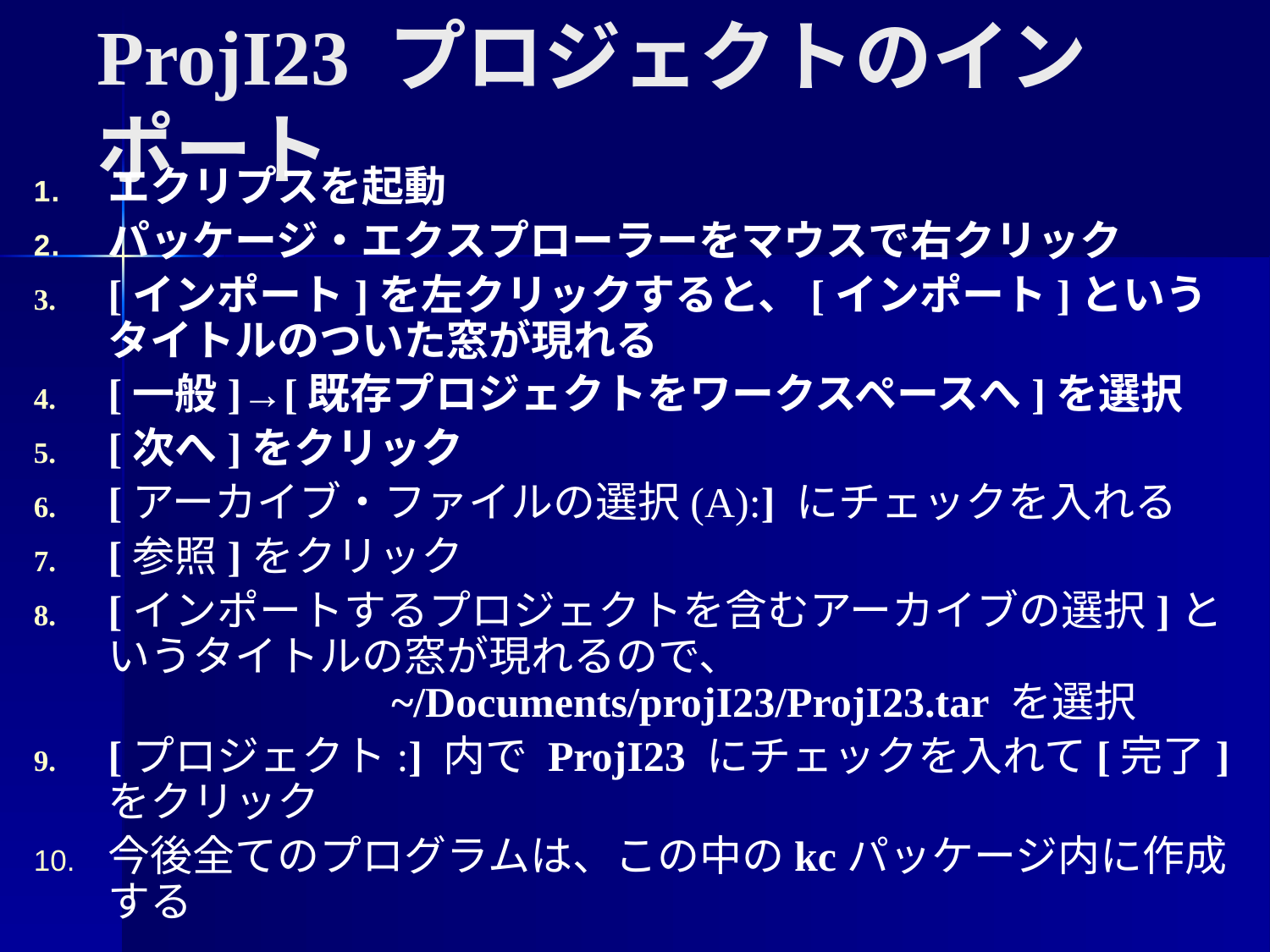

# ProjI23 プロジェクトのインポート
エクリプスを起動
パッケージ・エクスプローラーをマウスで右クリック
[インポート]を左クリックすると、[インポート]というタイトルのついた窓が現れる
[一般]→[既存プロジェクトをワークスペースへ]を選択
[次へ]をクリック
[アーカイブ・ファイルの選択(A):] にチェックを入れる
[参照]をクリック
[インポートするプロジェクトを含むアーカイブの選択]というタイトルの窓が現れるので、               	  	   		  ~/Documents/projI23/ProjI23.tar を選択
[プロジェクト:] 内で ProjI23 にチェックを入れて[完了]をクリック
今後全てのプログラムは、この中のkcパッケージ内に作成する